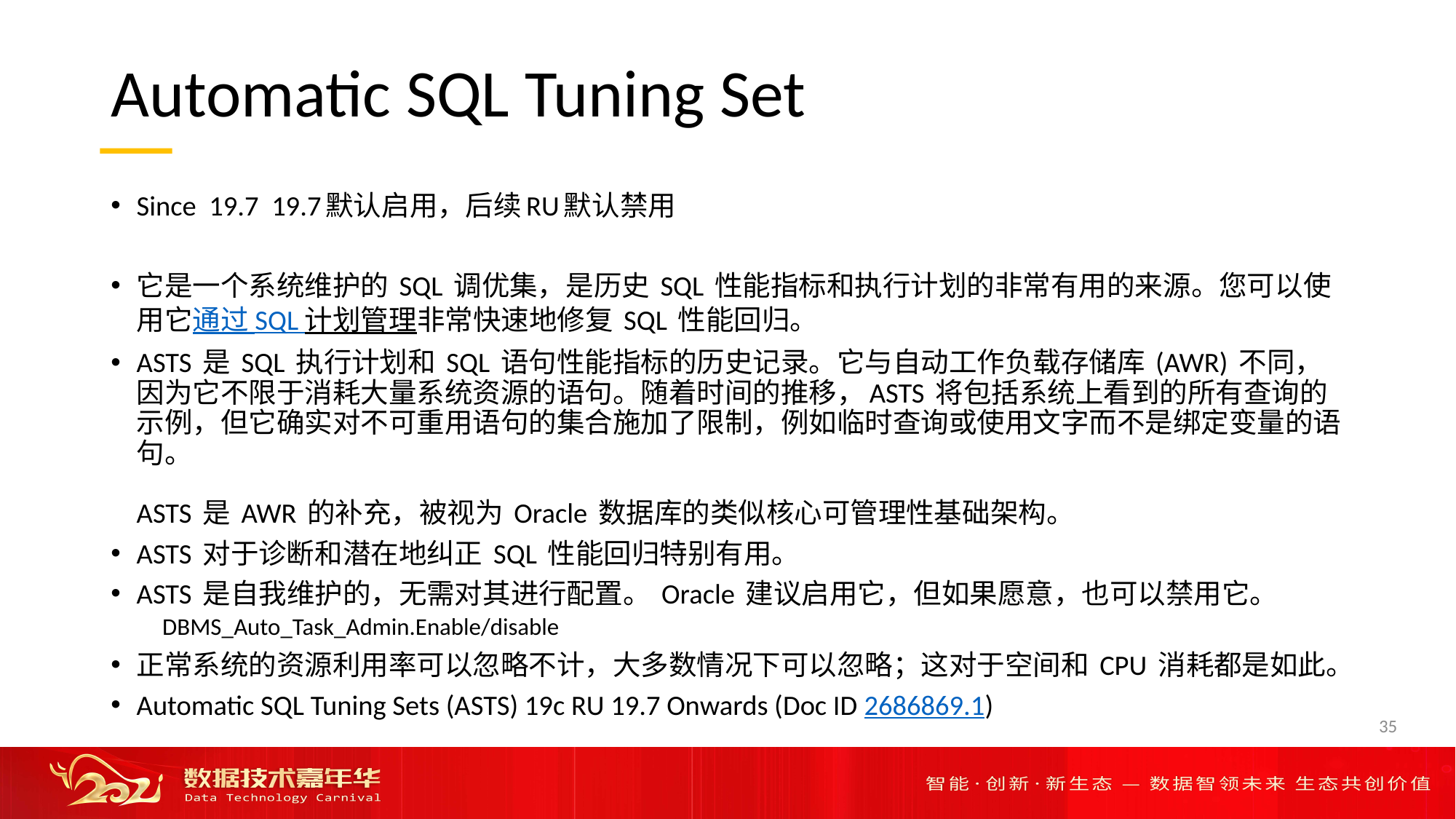

# Automatic SQL Tuning Set
Since  19.7  19.7默认启用，后续RU默认禁用

它是一个系统维护的 SQL 调优集，是历史 SQL 性能指标和执行计划的非常有用的来源。您可以使用它通过 SQL 计划管理非常快速地修复 SQL 性能回归。
ASTS 是 SQL 执行计划和 SQL 语句性能指标的历史记录。它与自动工作负载存储库 (AWR) 不同，因为它不限于消耗大量系统资源的语句。随着时间的推移，ASTS 将包括系统上看到的所有查询的示例，但它确实对不可重用语句的集合施加了限制，例如临时查询或使用文字而不是绑定变量的语句。
ASTS 是 AWR 的补充，被视为 Oracle 数据库的类似核心可管理性基础架构。
ASTS 对于诊断和潜在地纠正 SQL 性能回归特别有用。
ASTS 是自我维护的，无需对其进行配置。 Oracle 建议启用它，但如果愿意，也可以禁用它。
DBMS_Auto_Task_Admin.Enable/disable
正常系统的资源利用率可以忽略不计，大多数情况下可以忽略；这对于空间和 CPU 消耗都是如此。
Automatic SQL Tuning Sets (ASTS) 19c RU 19.7 Onwards (Doc ID 2686869.1)

35